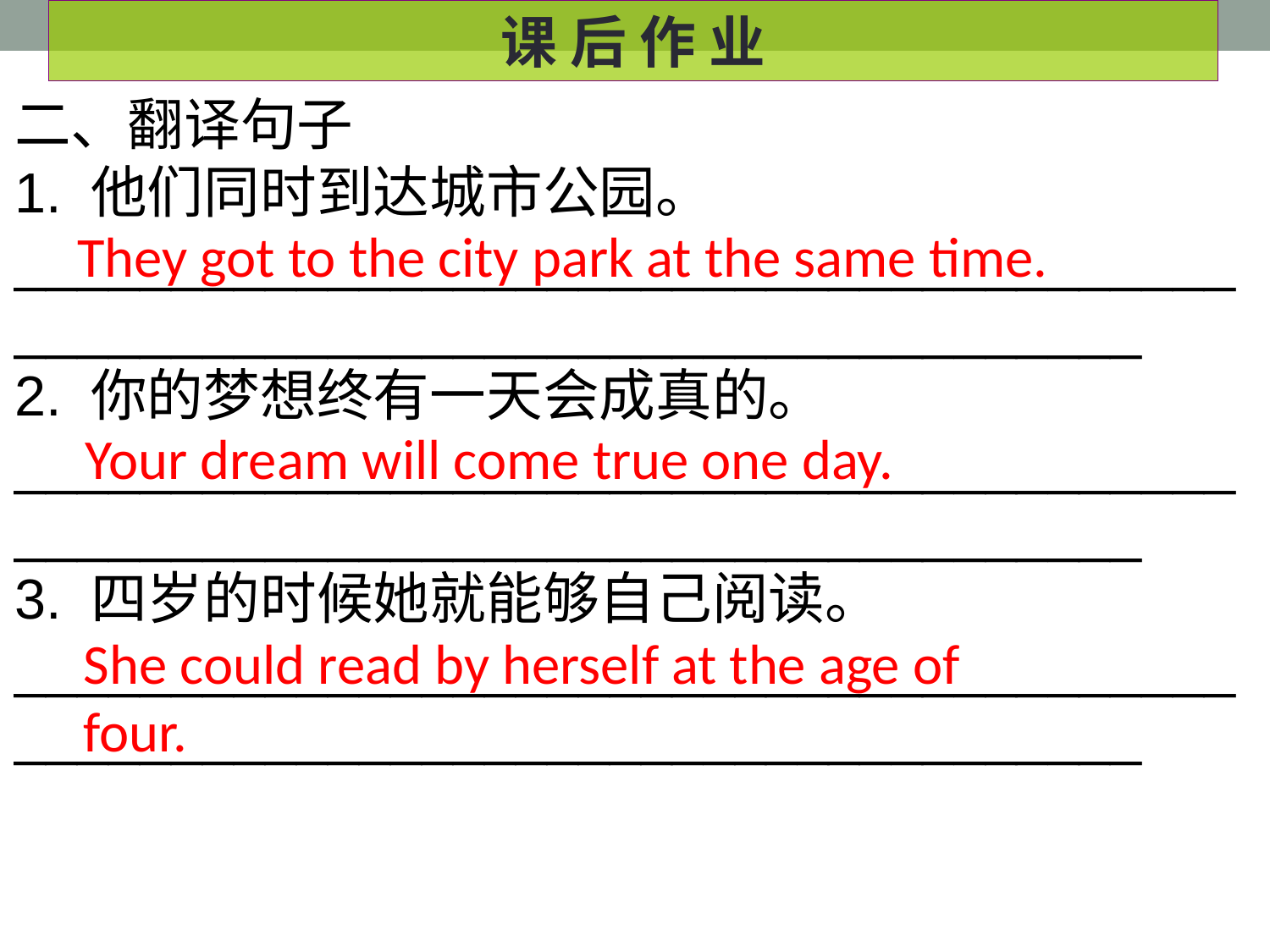

课 后 作 业
二、翻译句子
1. 他们同时到达城市公园。
___________________________________________________________________________
2. 你的梦想终有一天会成真的。
___________________________________________________________________________
3. 四岁的时候她就能够自己阅读。
___________________________________________________________________________
They got to the city park at the same time.
Your dream will come true one day.
She could read by herself at the age of four.